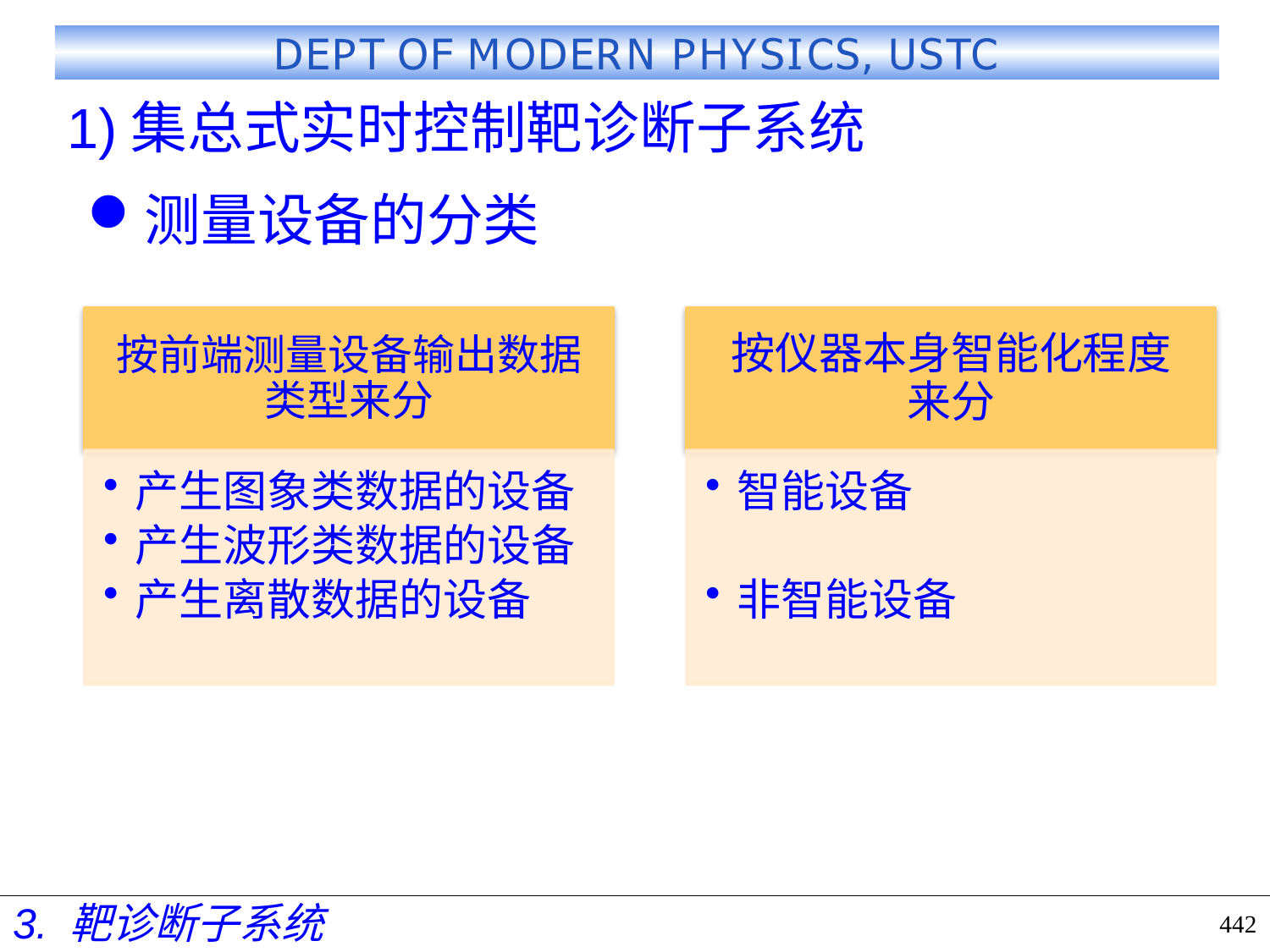

集总式实时控制靶诊断子系统
# 测量设备的分类
按前端测量设备输出数据类型来分
产生图象类数据的设备
产生波形类数据的设备
产生离散数据的设备
按仪器本身智能化程度来分
智能设备

非智能设备
3. 靶诊断子系统
442